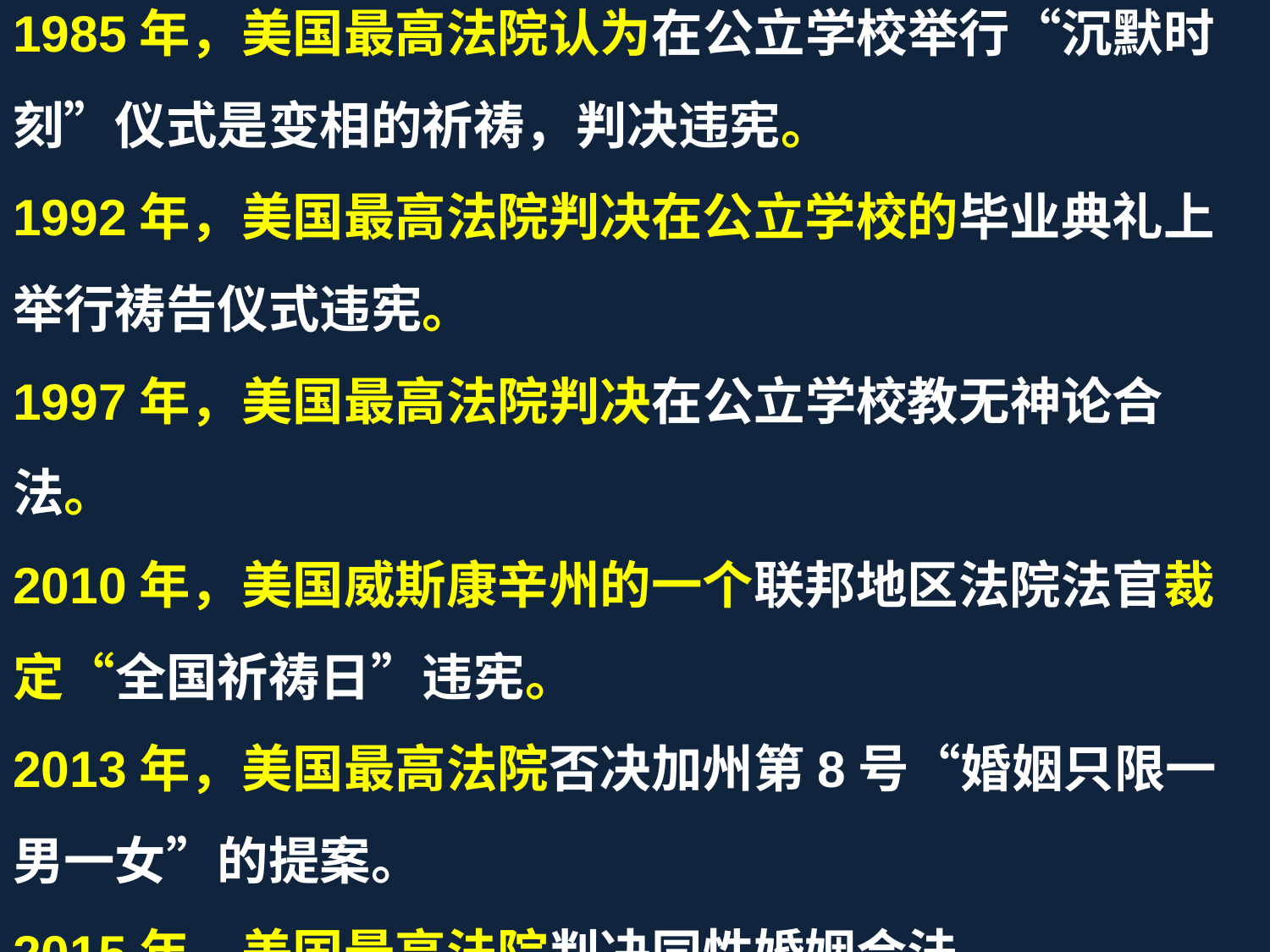

1985年，美国最高法院认为在公立学校举行“沉默时刻”仪式是变相的祈祷，判决违宪。
1992年，美国最高法院判决在公立学校的毕业典礼上举行祷告仪式违宪。
1997年，美国最高法院判决在公立学校教无神论合法。
2010年，美国威斯康辛州的一个联邦地区法院法官裁定“全国祈祷日”违宪。
2013年，美国最高法院否决加州第8号“婚姻只限一男一女”的提案。
2015年，美国最高法院判决同性婚姻合法。